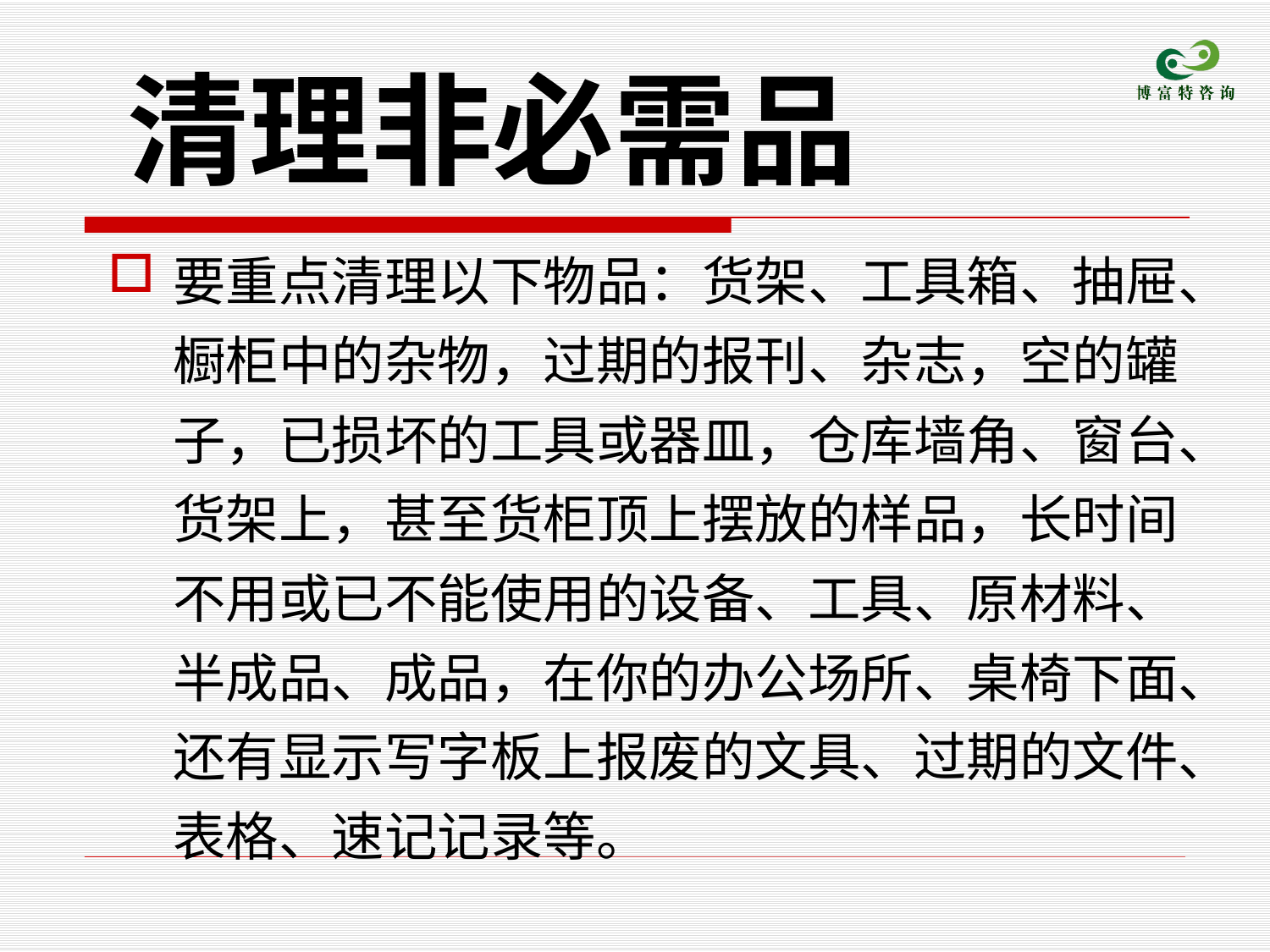

# 清理非必需品
要重点清理以下物品：货架、工具箱、抽屉、橱柜中的杂物，过期的报刊、杂志，空的罐子，已损坏的工具或器皿，仓库墙角、窗台、货架上，甚至货柜顶上摆放的样品，长时间不用或已不能使用的设备、工具、原材料、半成品、成品，在你的办公场所、桌椅下面、还有显示写字板上报废的文具、过期的文件、表格、速记记录等。

114